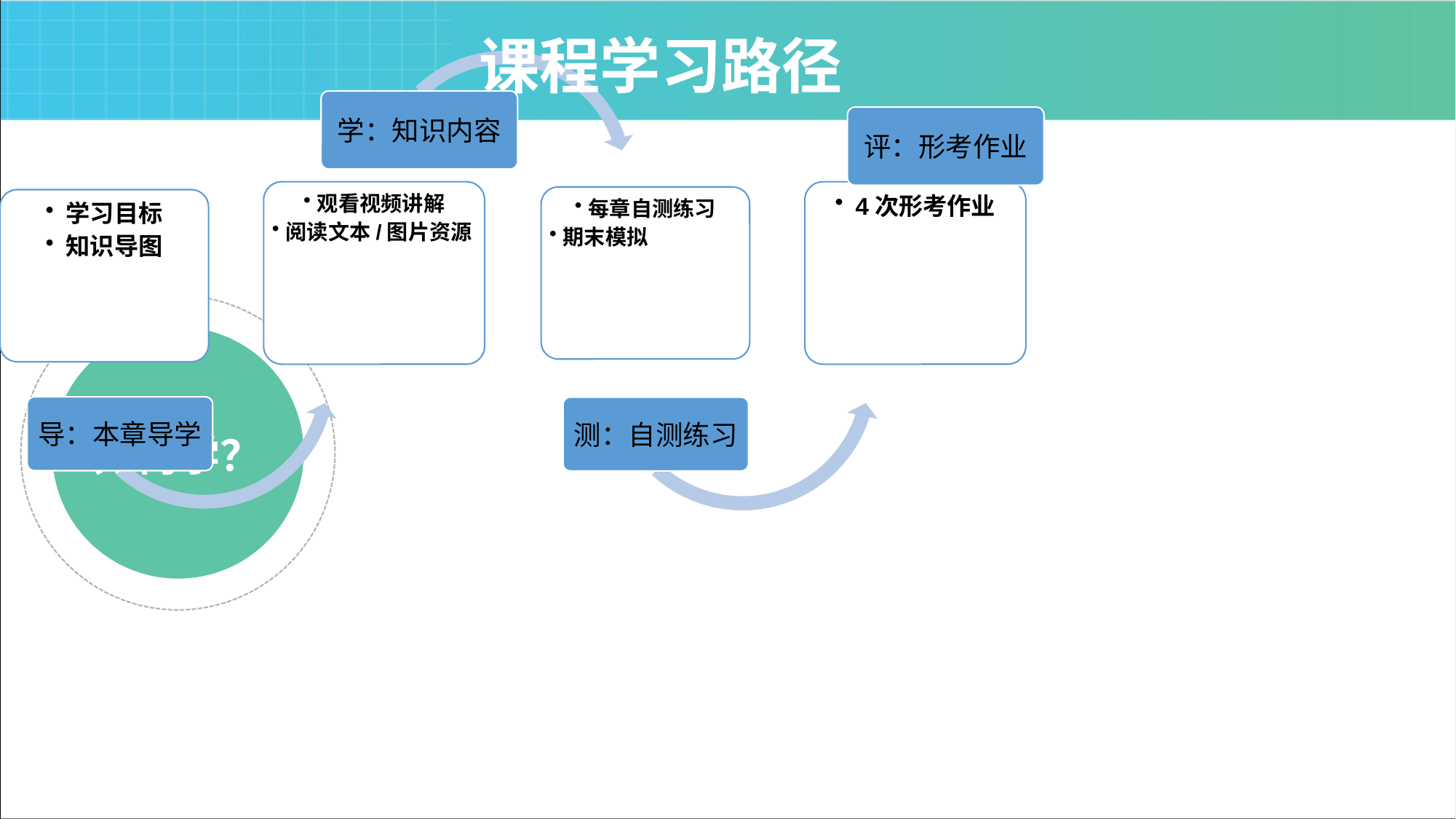

课程学习路径
学习目标
知识导图
导：本章导学
观看视频讲解
阅读文本/图片资源
学：知识内容
每章自测练习
期末模拟
测：自测练习
4次形考作业
评：形考作业

如何学？